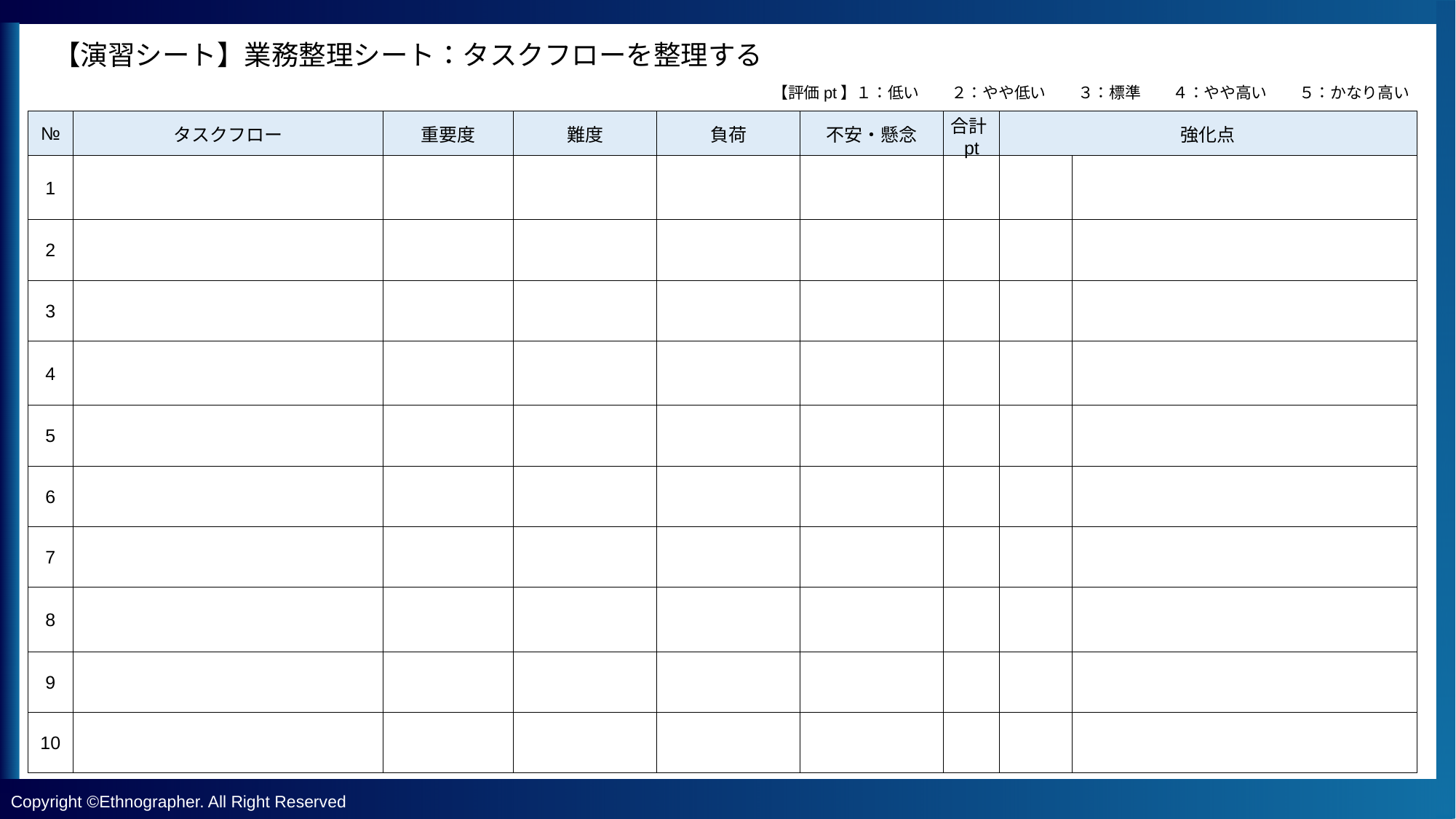

【演習シート】業務整理シート：タスクフローを整理する
【評価pt】１：低い　　２：やや低い　　３：標準　　４：やや高い　　５：かなり高い
| № | タスクフロー | 重要度 | 難度 | 負荷 | 不安・懸念 | 合計pt | 強化点 |  |
| --- | --- | --- | --- | --- | --- | --- | --- | --- |
| 1 |  |  |  |  |  |  |  |  |
| 2 |  |  |  |  |  |  |  |  |
| 3 |  |  |  |  |  |  |  |  |
| 4 |  |  |  |  |  |  |  |  |
| 5 |  |  |  |  |  |  |  |  |
| 6 |  |  |  |  |  |  |  |  |
| 7 |  |  |  |  |  |  |  |  |
| 8 |  |  |  |  |  |  |  |  |
| 9 |  |  |  |  |  |  |  |  |
| 10 |  |  |  |  |  |  |  |  |